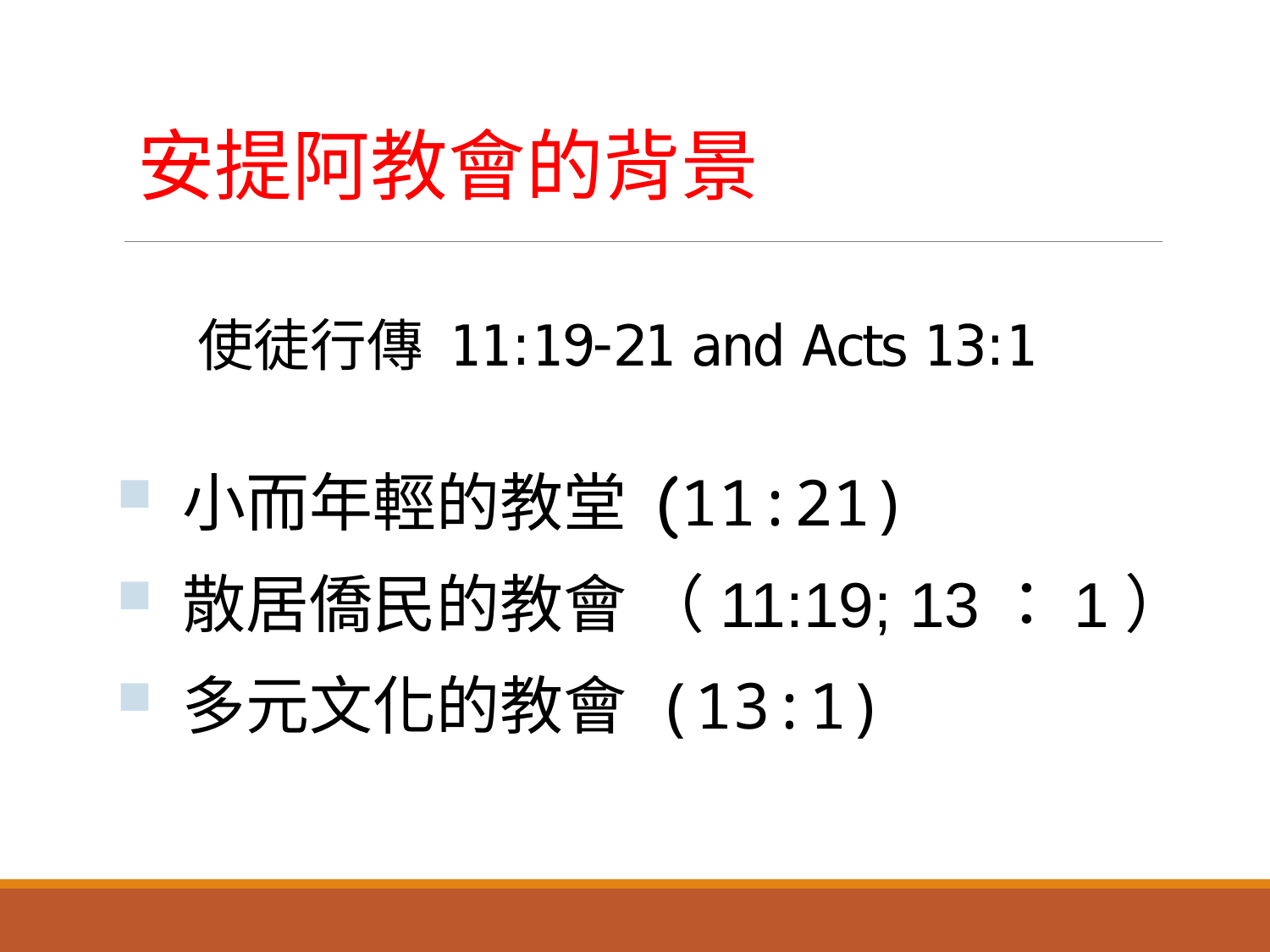

安提阿教會的背景
使徒行傳 11:19-21 and Acts 13:1

 小而年輕的教堂 (11:21)
 散居僑民的教會 （11:19; 13：1）
 多元文化的教會 (13:1)